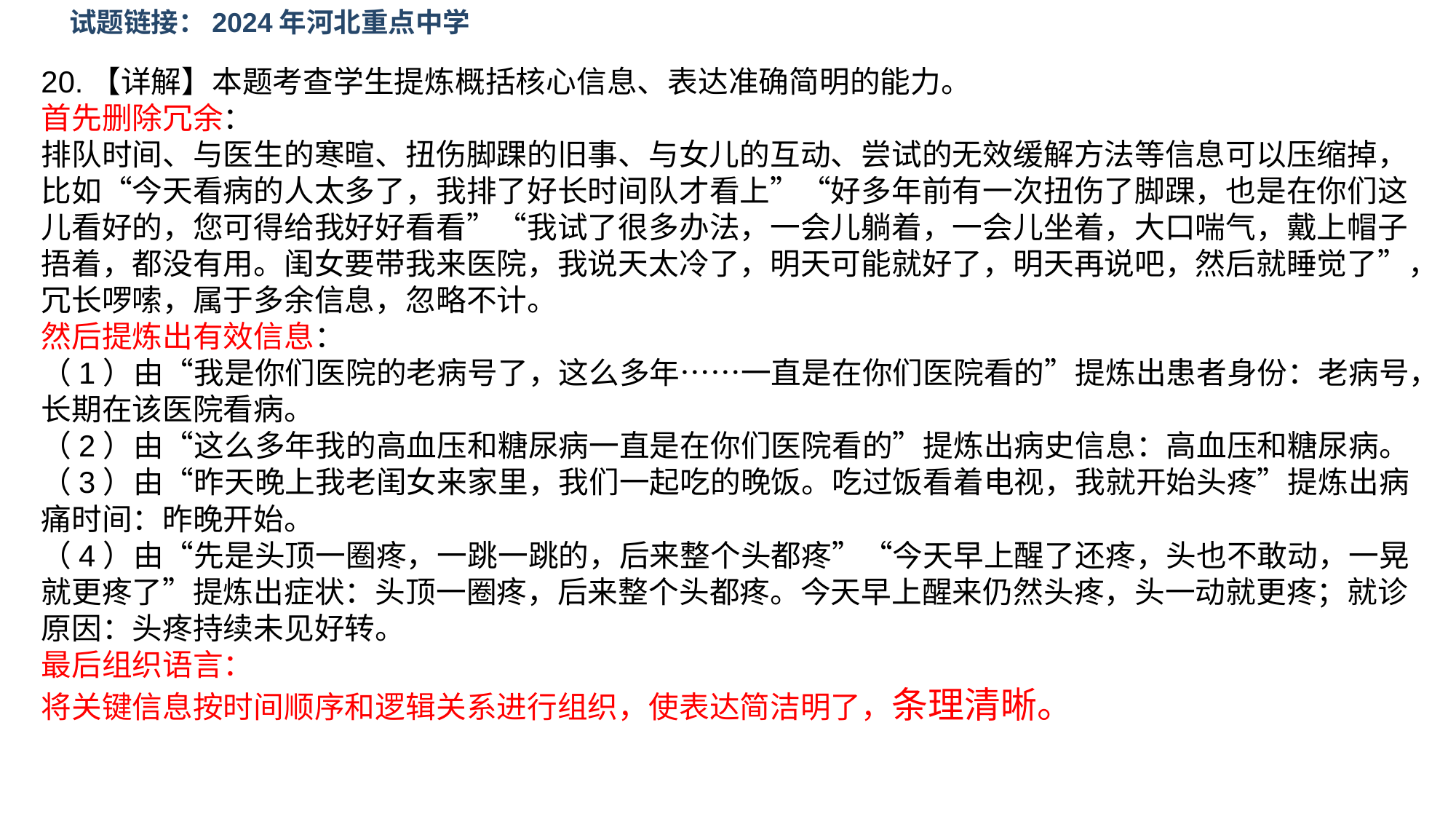

试题链接：2024年河北重点中学

20.【详解】本题考查学生提炼概括核心信息、表达准确简明的能力。
首先删除冗余：
排队时间、与医生的寒暄、扭伤脚踝的旧事、与女儿的互动、尝试的无效缓解方法等信息可以压缩掉，比如“今天看病的人太多了，我排了好长时间队才看上”“好多年前有一次扭伤了脚踝，也是在你们这儿看好的，您可得给我好好看看”“我试了很多办法，一会儿躺着，一会儿坐着，大口喘气，戴上帽子捂着，都没有用。闺女要带我来医院，我说天太冷了，明天可能就好了，明天再说吧，然后就睡觉了”，冗长啰嗦，属于多余信息，忽略不计。
然后提炼出有效信息：
（1）由“我是你们医院的老病号了，这么多年……一直是在你们医院看的”提炼出患者身份：老病号，长期在该医院看病。
（2）由“这么多年我的高血压和糖尿病一直是在你们医院看的”提炼出病史信息：高血压和糖尿病。
（3）由“昨天晚上我老闺女来家里，我们一起吃的晚饭。吃过饭看着电视，我就开始头疼”提炼出病痛时间：昨晚开始。
（4）由“先是头顶一圈疼，一跳一跳的，后来整个头都疼”“今天早上醒了还疼，头也不敢动，一晃就更疼了”提炼出症状：头顶一圈疼，后来整个头都疼。今天早上醒来仍然头疼，头一动就更疼；就诊原因：头疼持续未见好转。
最后组织语言：
将关键信息按时间顺序和逻辑关系进行组织，使表达简洁明了，条理清晰。